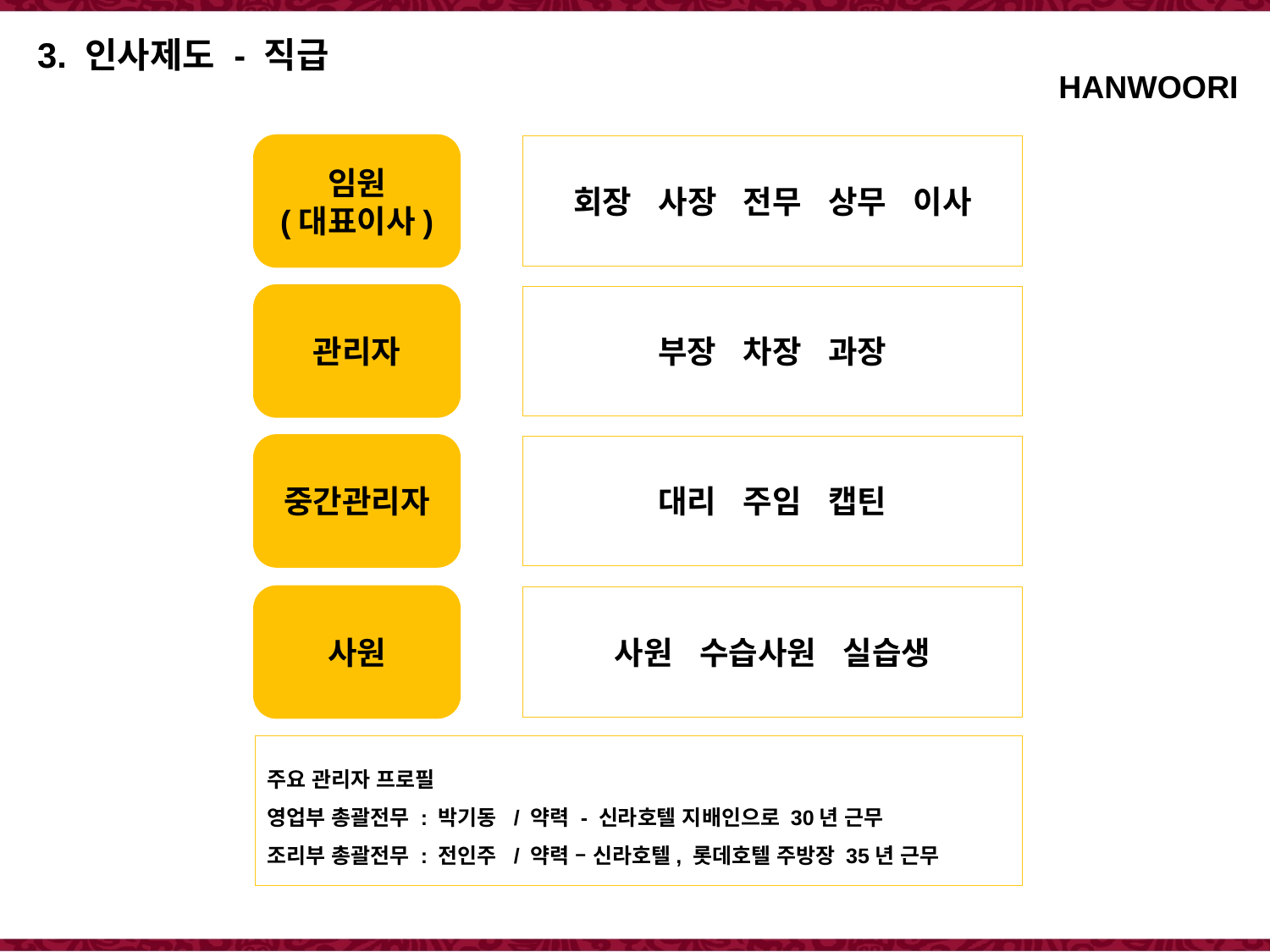

3. 인사제도 - 직급
   HANWOORI
회장   사장   전무   상무   이사
임원
(대표이사)
부장   차장   과장
관리자
대리   주임   캡틴
중간관리자
사원   수습사원   실습생
사원
주요 관리자 프로필
영업부 총괄전무 : 박기동  / 약력 - 신라호텔 지배인으로 30년 근무
조리부 총괄전무 : 전인주  / 약력 – 신라호텔, 롯데호텔 주방장 35년 근무